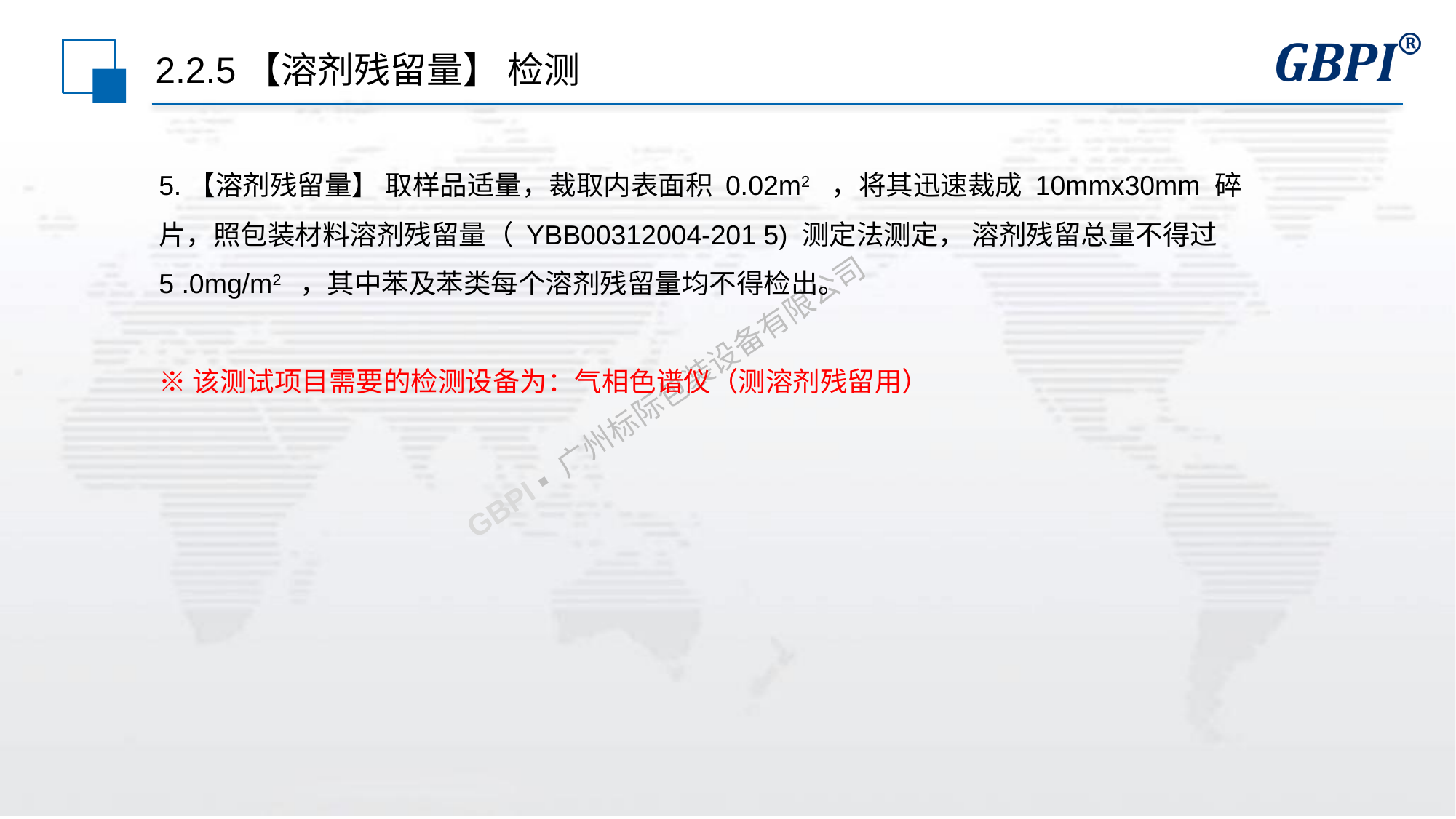

# 2.2.5【溶剂残留量】 检测
5.【溶剂残留量】 取样品适量，裁取内表面积 0.02m2  ，将其迅速裁成 10mmx30mm 碎片，照包装材料溶剂残留量（ YBB00312004-201 5) 测定法测定， 溶剂残留总量不得过 5 .0mg/m2  ，其中苯及苯类每个溶剂残留量均不得检出。

※该测试项目需要的检测设备为：气相色谱仪（测溶剂残留用）